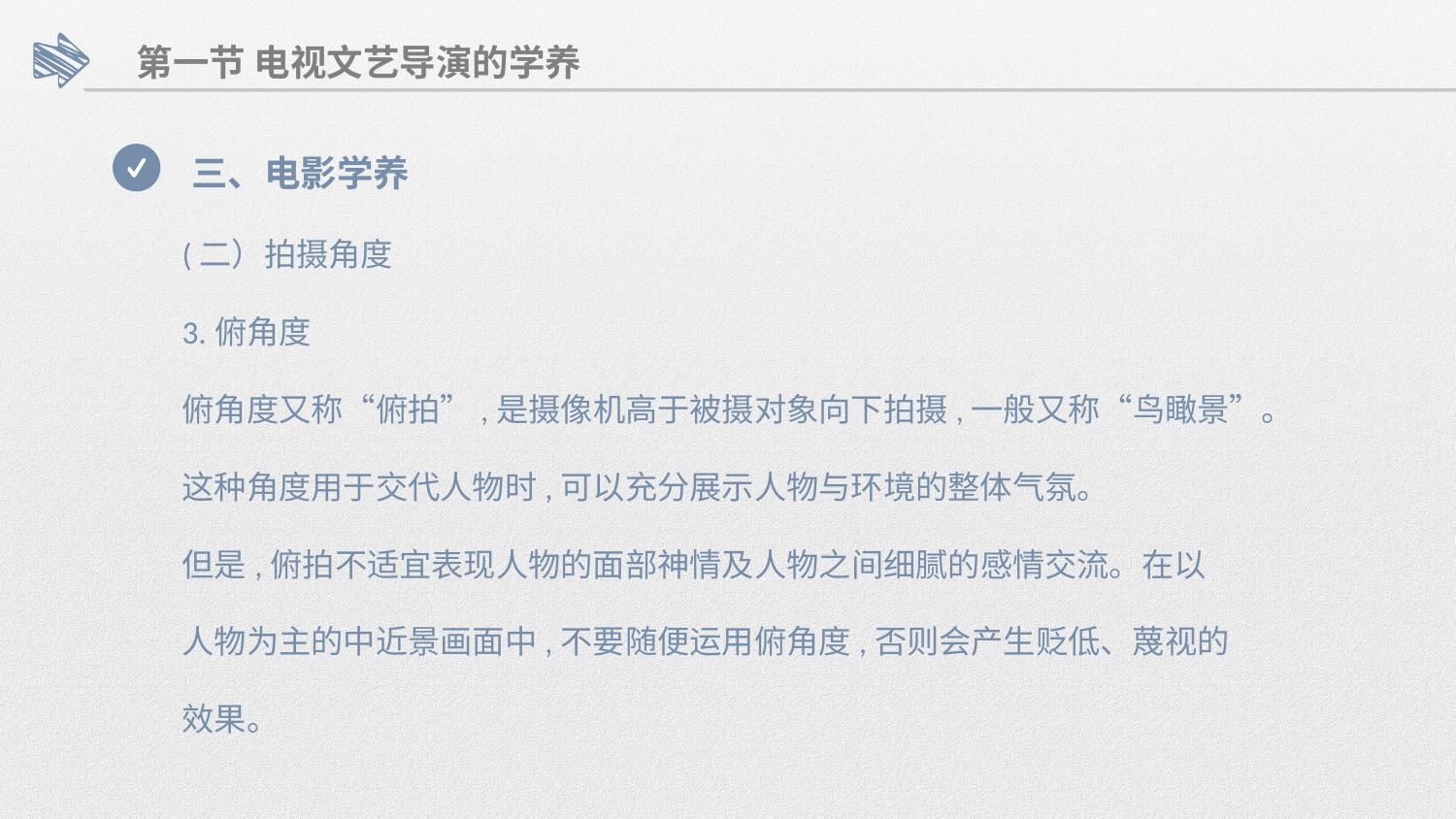

第一节 电视文艺导演的学养
三、电影学养

(二）拍摄角度
3.俯角度
俯角度又称“俯拍”,是摄像机高于被摄对象向下拍摄,一般又称“鸟瞰景”。
这种角度用于交代人物时,可以充分展示人物与环境的整体气氛。
但是,俯拍不适宜表现人物的面部神情及人物之间细腻的感情交流。在以
人物为主的中近景画面中,不要随便运用俯角度,否则会产生贬低、蔑视的
效果。